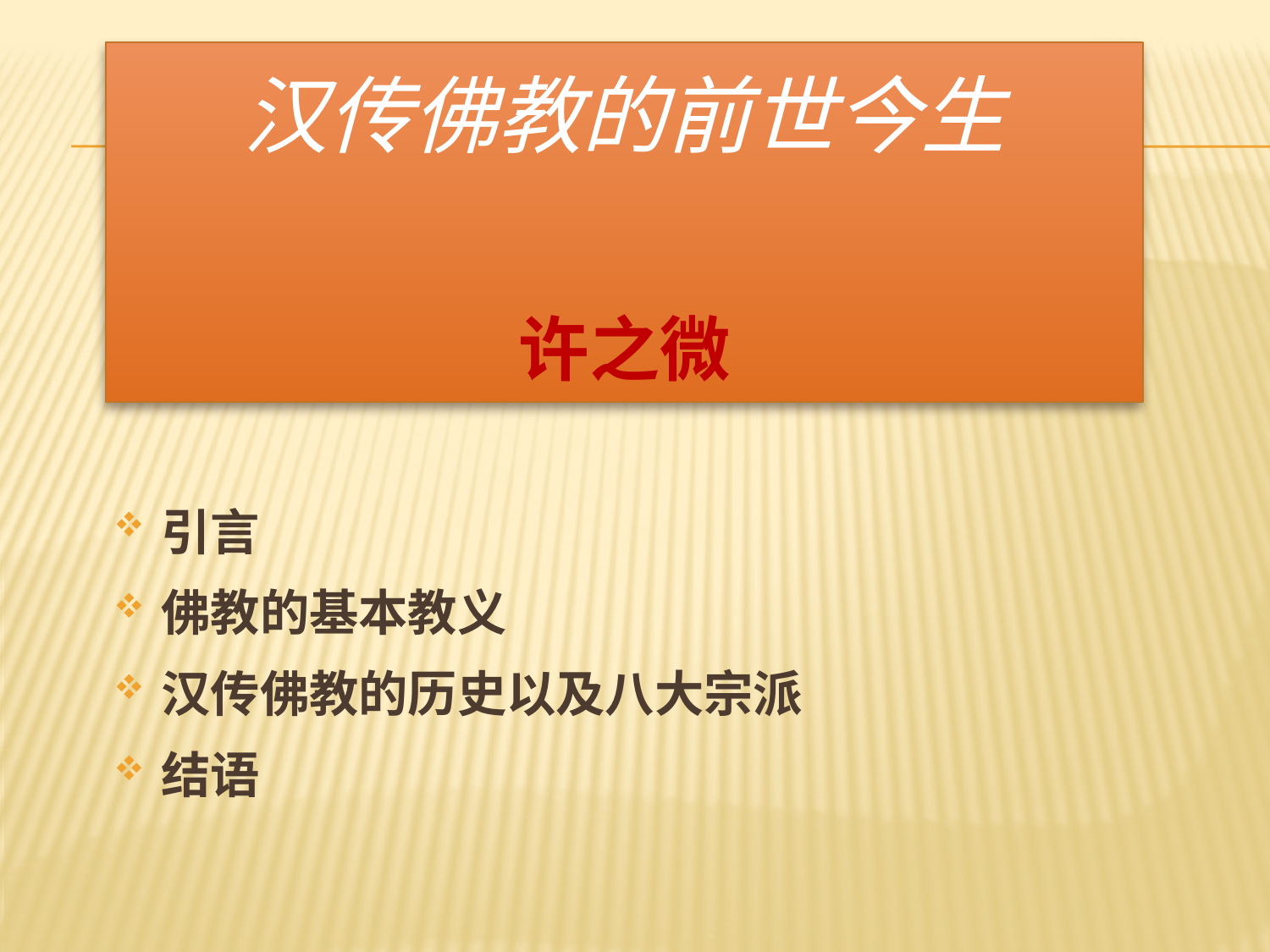

# 汉传佛教的前世今生 许之微
引言
佛教的基本教义
汉传佛教的历史以及八大宗派
结语